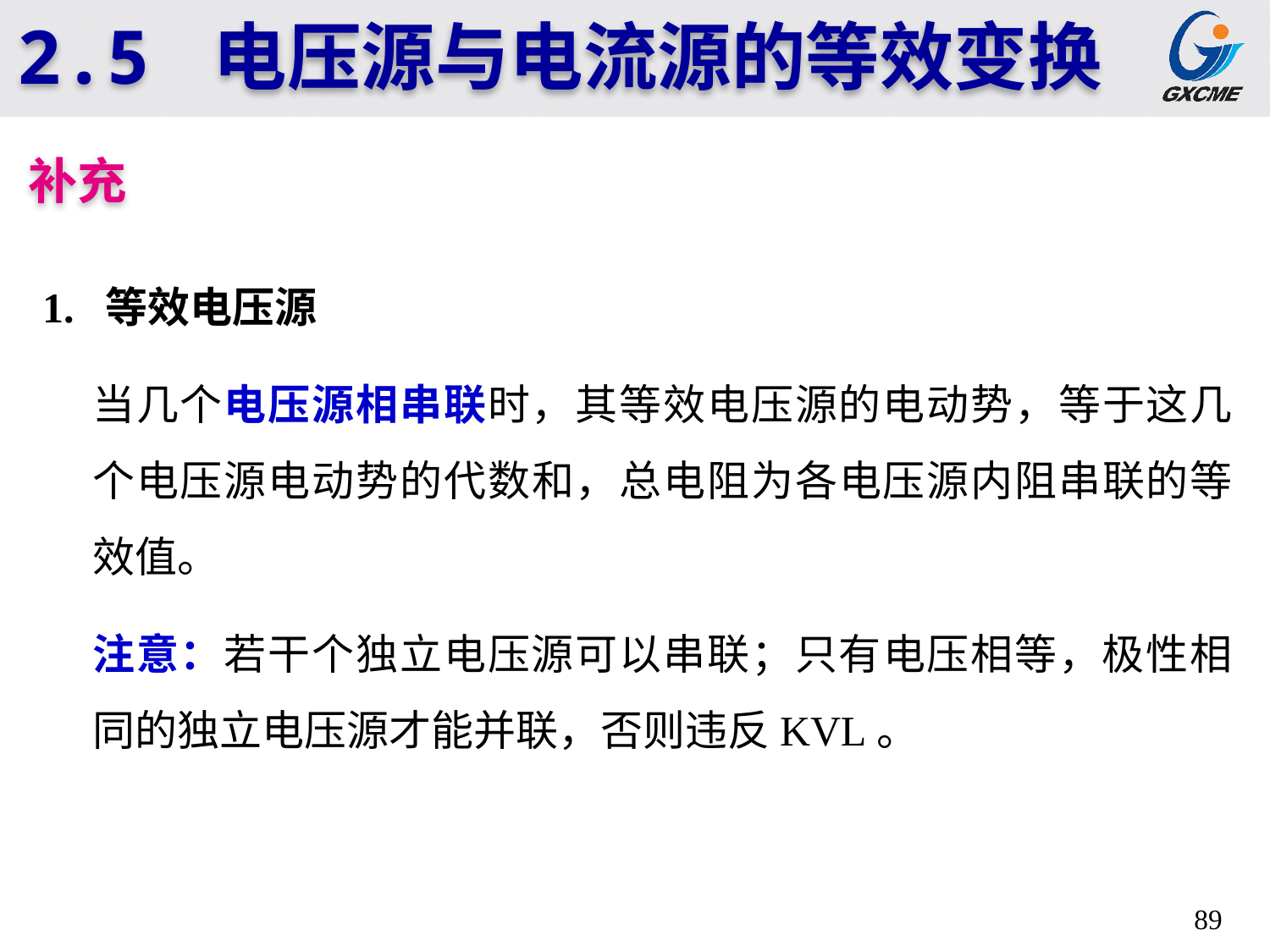

2.5 电压源与电流源的等效变换
补充
1.  等效电压源
当几个电压源相串联时，其等效电压源的电动势，等于这几个电压源电动势的代数和，总电阻为各电压源内阻串联的等效值。
注意：若干个独立电压源可以串联；只有电压相等，极性相同的独立电压源才能并联，否则违反KVL。
89